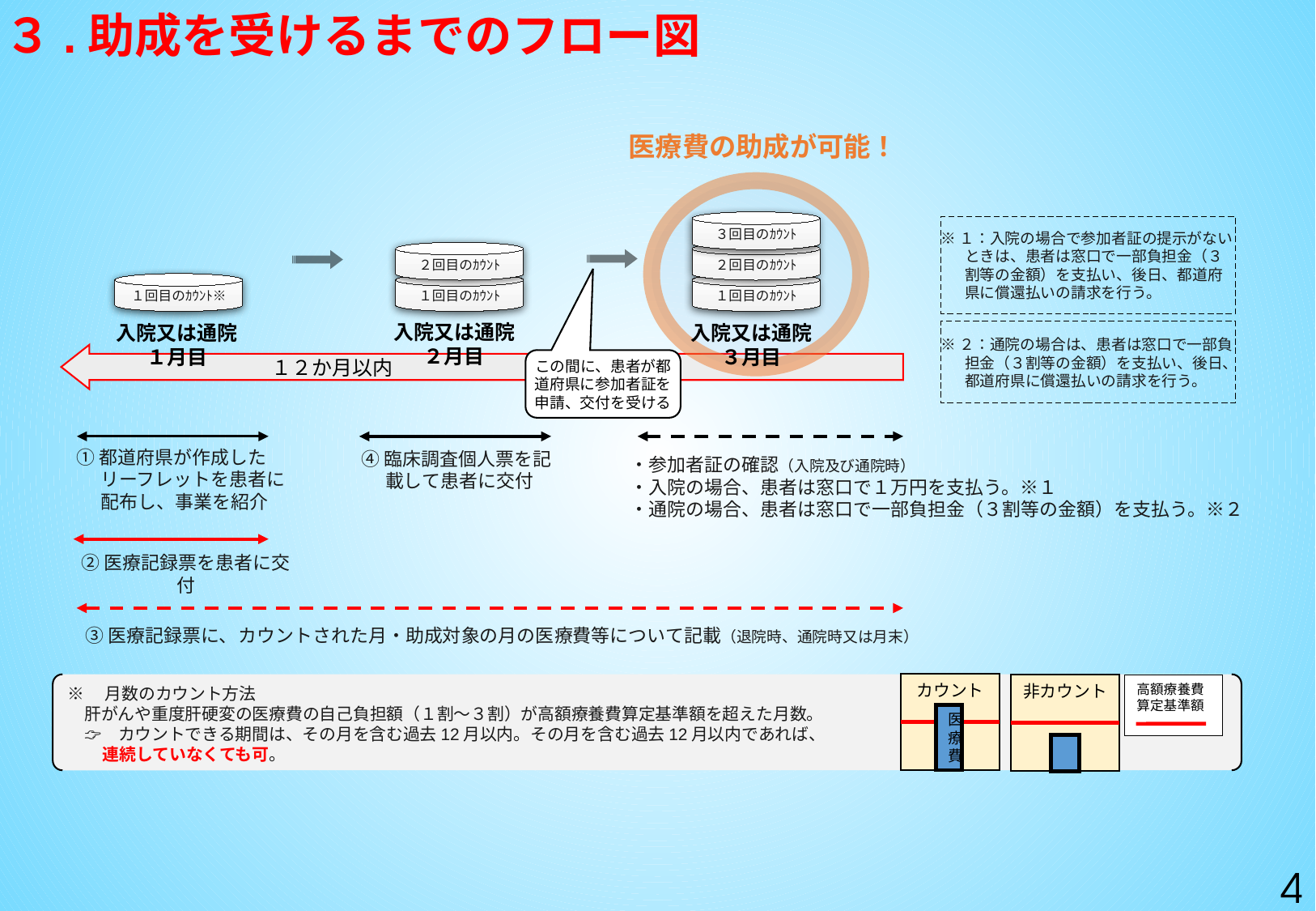

３.助成を受けるまでのフロー図
医療費の助成が可能！

３回目のｶｳﾝﾄ
※１：入院の場合で参加者証の提示がないときは、患者は窓口で一部負担金（３割等の金額）を支払い、後日、都道府県に償還払いの請求を行う。
２回目のｶｳﾝﾄ
２回目のｶｳﾝﾄ

１回目のｶｳﾝﾄ※
１回目のｶｳﾝﾄ
１回目のｶｳﾝﾄ
入院又は通院
２月目
入院又は通院
１月目
入院又は通院
３月目
※２：通院の場合は、患者は窓口で一部負担金（３割等の金額）を支払い、後日、都道府県に償還払いの請求を行う。
　　　　　　　　　１２か月以内
この間に、患者が都道府県に参加者証を申請、交付を受ける
①都道府県が作成したリーフレットを患者に配布し、事業を紹介
④臨床調査個人票を記載して患者に交付
・参加者証の確認（入院及び通院時）
・入院の場合、患者は窓口で１万円を支払う。※１
・通院の場合、患者は窓口で一部負担金（３割等の金額）を支払う。※２
②医療記録票を患者に交付
③医療記録票に、カウントされた月・助成対象の月の医療費等について記載（退院時、通院時又は月末）
カウント
医療費
※　月数のカウント方法
　肝がんや重度肝硬変の医療費の自己負担額（１割～３割）が高額療養費算定基準額を超えた月数。
　👉　カウントできる期間は、その月を含む過去12月以内。その月を含む過去12月以内であれば、
連続していなくても可。
非カウント

高額療養費
算定基準額

4